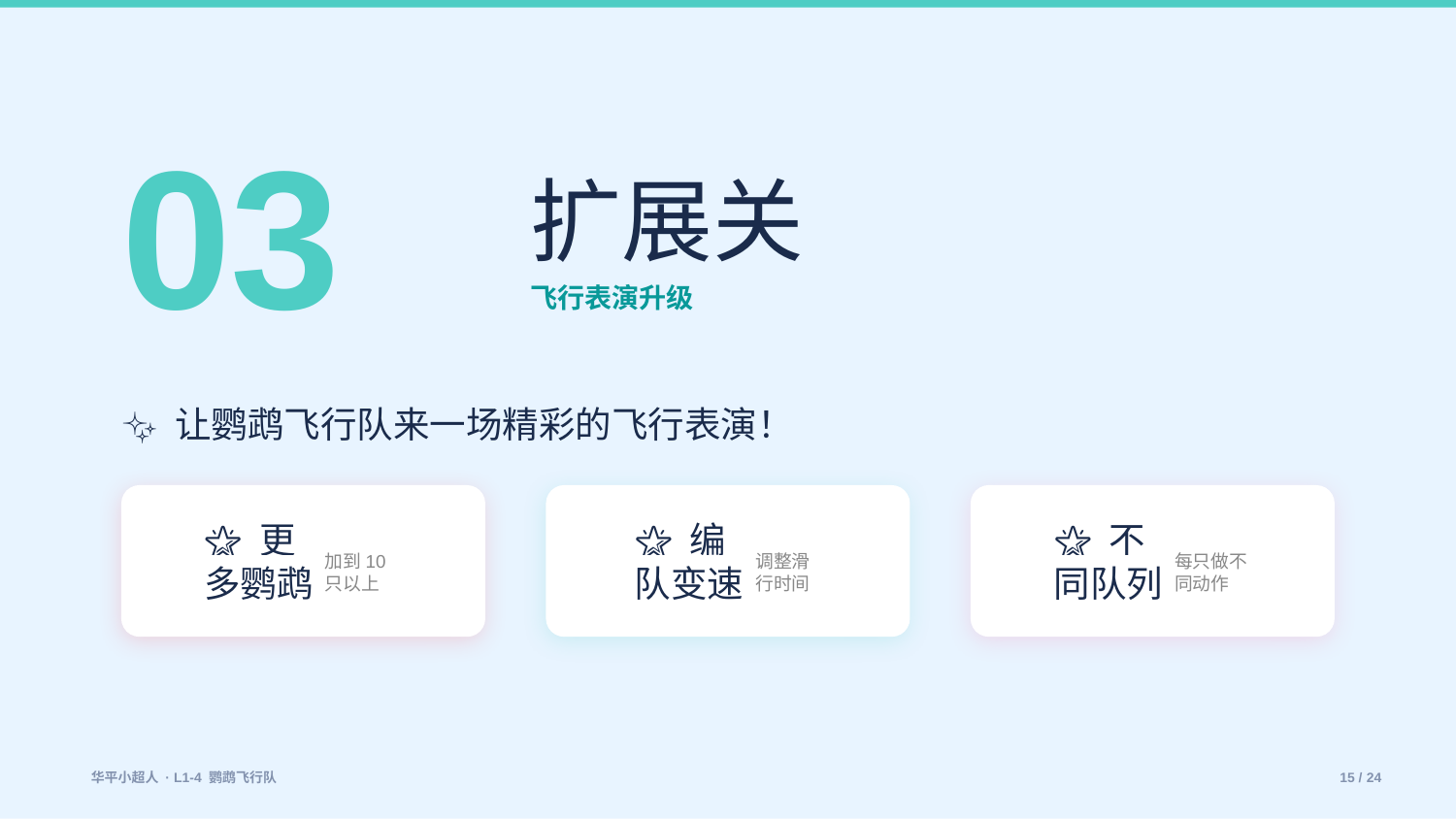

03
扩展关
飞行表演升级
✨ 让鹦鹉飞行队来一场精彩的飞行表演！

🌟 更多鹦鹉
🌟 编队变速
🌟 不同队列
加到10只以上
调整滑行时间
每只做不同动作
华平小超人 · L1-4 鹦鹉飞行队
15 / 24